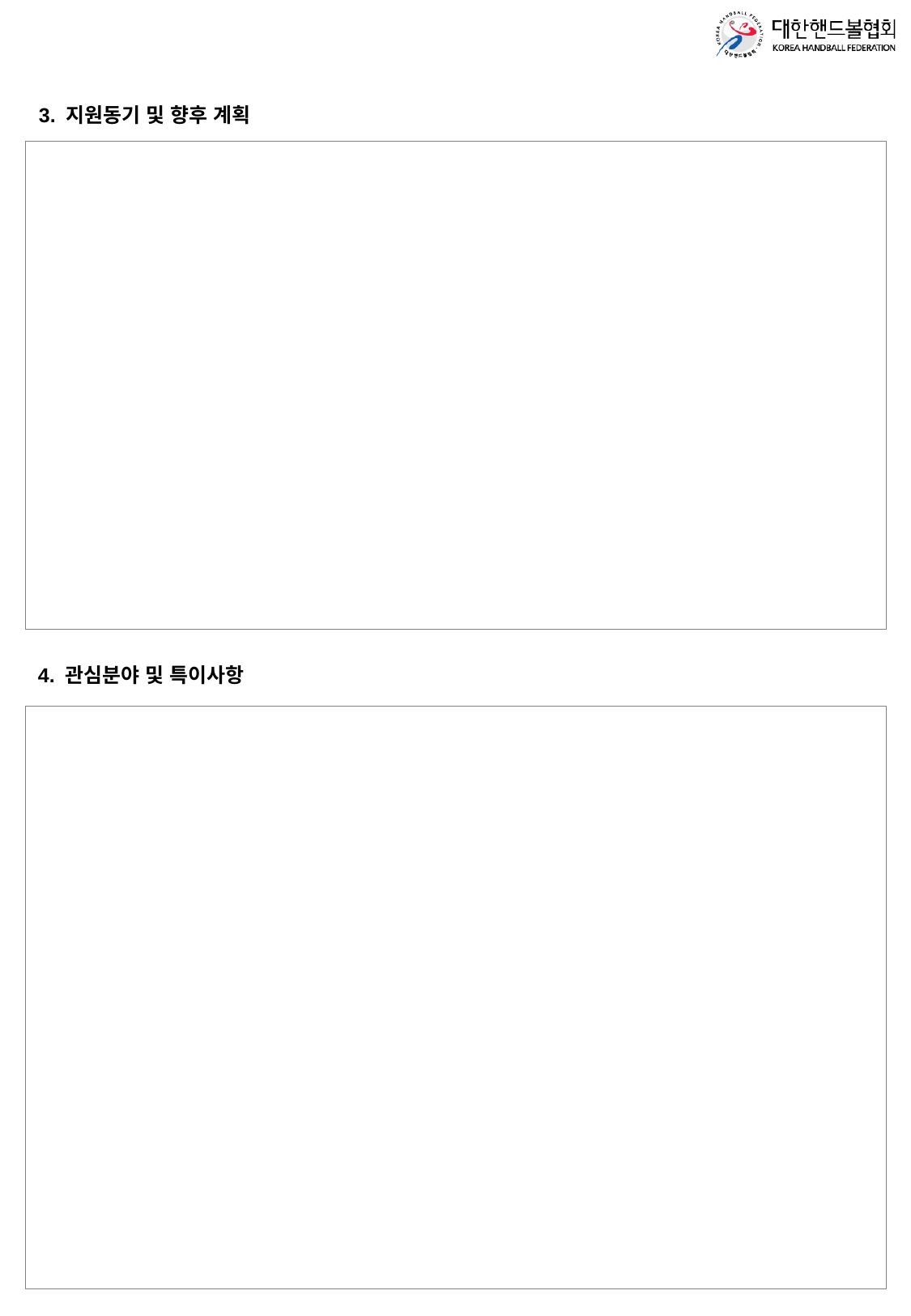

3. 지원동기 및 향후 계획

4. 관심분야 및 특이사항